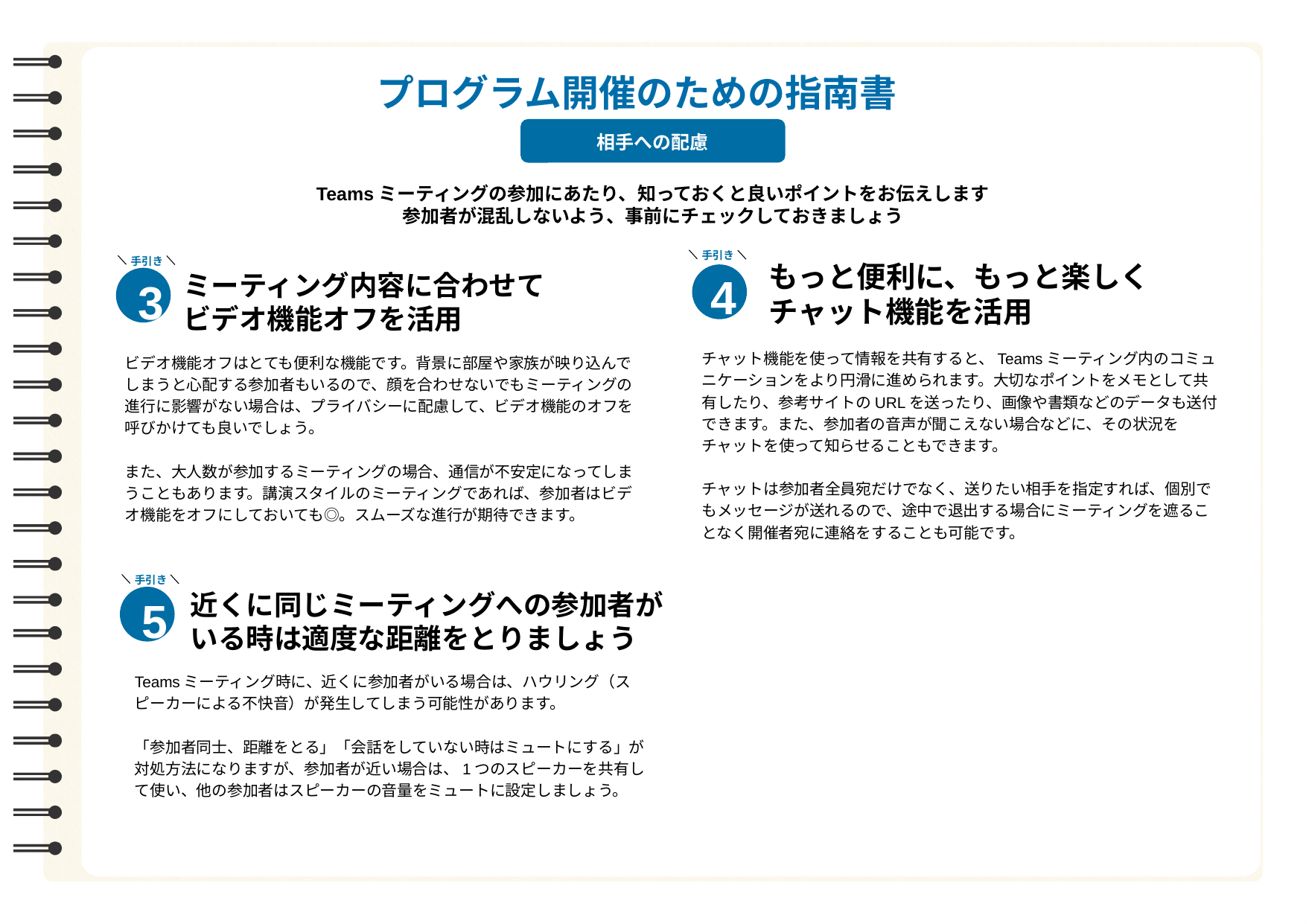

プログラム開催のための指南書

相手への配慮
Teamsミーティングの参加にあたり、知っておくと良いポイントをお伝えします
参加者が混乱しないよう、事前にチェックしておきましょう
手引き
手引き
もっと便利に、もっと楽しく
チャット機能を活用

4

チャット機能を使って情報を共有すると、Teamsミーティング内のコミュニケーションをより円滑に進められます。大切なポイントをメモとして共有したり、参考サイトのURLを送ったり、画像や書類などのデータも送付できます。また、参加者の音声が聞こえない場合などに、その状況をチャットを使って知らせることもできます。

チャットは参加者全員宛だけでなく、送りたい相手を指定すれば、個別でもメッセージが送れるので、途中で退出する場合にミーティングを遮ることなく開催者宛に連絡をすることも可能です。

ミーティング内容に合わせて
ビデオ機能オフを活用
3

ビデオ機能オフはとても便利な機能です。背景に部屋や家族が映り込んでしまうと心配する参加者もいるので、顔を合わせないでもミーティングの進行に影響がない場合は、プライバシーに配慮して、ビデオ機能のオフを呼びかけても良いでしょう。

また、大人数が参加するミーティングの場合、通信が不安定になってしまうこともあります。講演スタイルのミーティングであれば、参加者はビデオ機能をオフにしておいても◎。スムーズな進行が期待できます。

手引き

近くに同じミーティングへの参加者が
いる時は適度な距離をとりましょう
5

Teamsミーティング時に、近くに参加者がいる場合は、ハウリング（スピーカーによる不快音）が発生してしまう可能性があります。

「参加者同士、距離をとる」「会話をしていない時はミュートにする」が対処方法になりますが、参加者が近い場合は、1つのスピーカーを共有して使い、他の参加者はスピーカーの音量をミュートに設定しましょう。